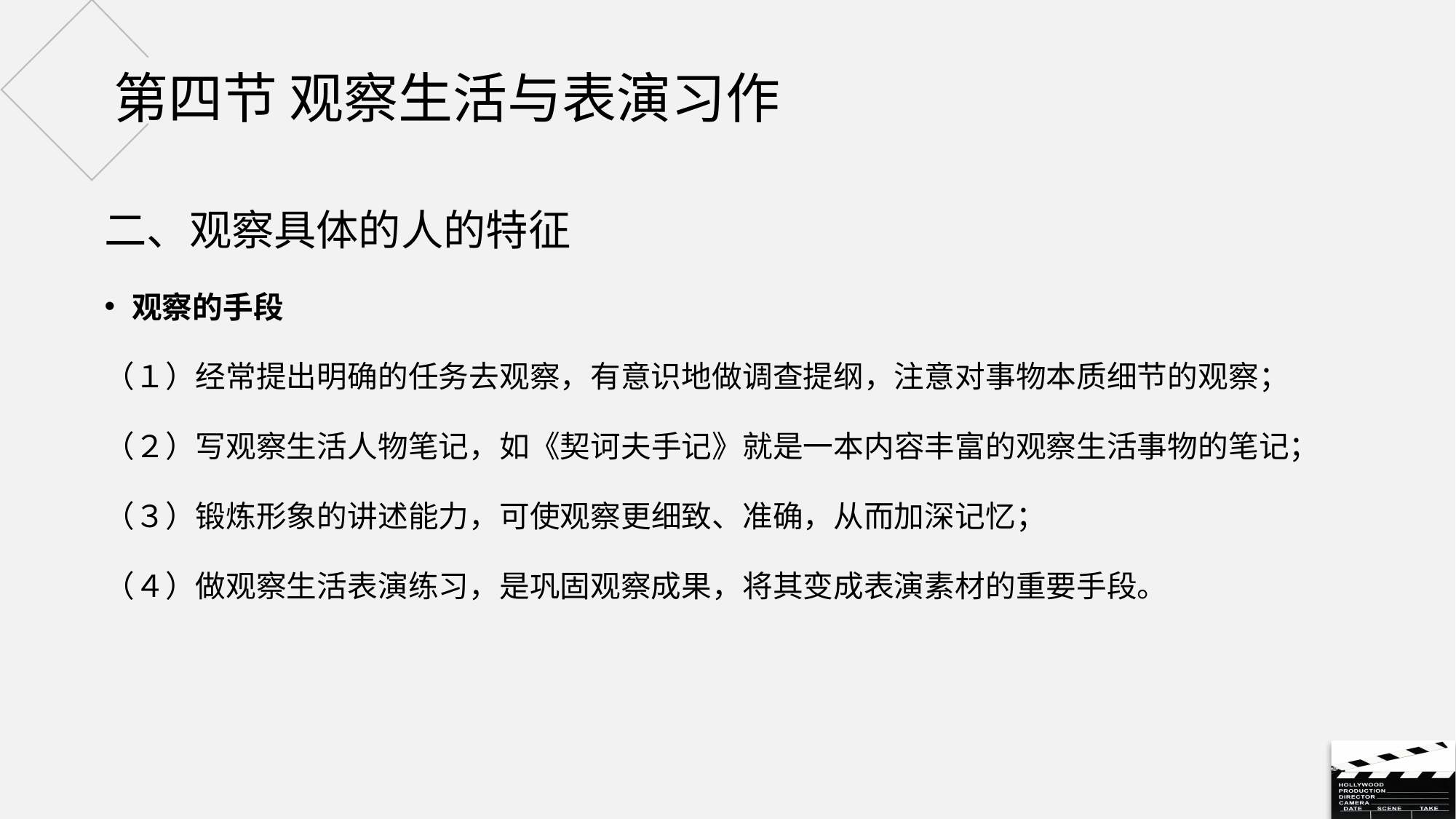

# 第四节 观察生活与表演习作
二、观察具体的人的特征
观察的手段
（１）经常提出明确的任务去观察，有意识地做调查提纲，注意对事物本质细节的观察；
（２）写观察生活人物笔记，如《契诃夫手记》就是一本内容丰富的观察生活事物的笔记；
（３）锻炼形象的讲述能力，可使观察更细致、准确，从而加深记忆；
（４）做观察生活表演练习，是巩固观察成果，将其变成表演素材的重要手段。